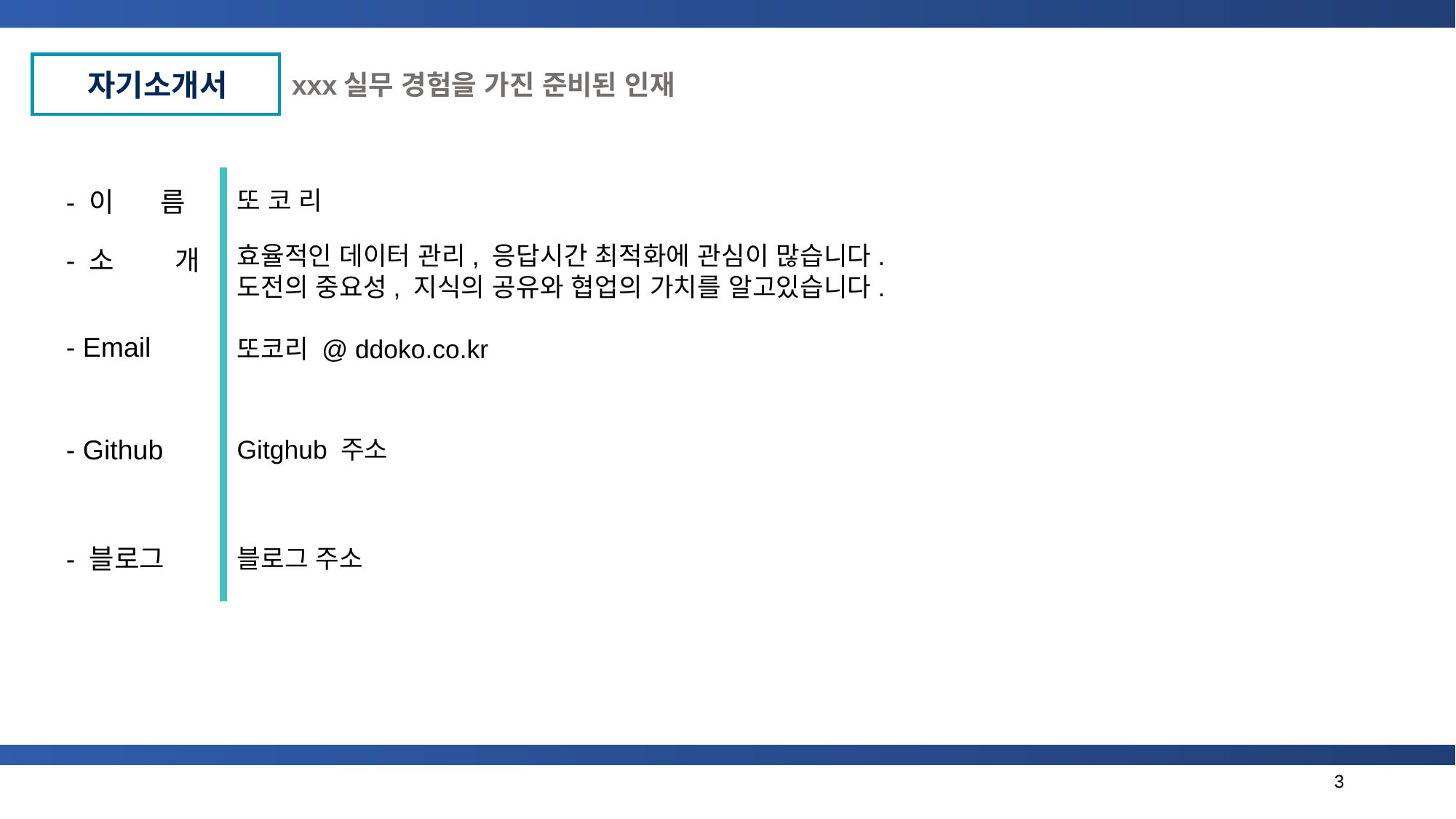

xxx실무 경험을 가진 준비된 인재
자기소개서
- 이      름
또 코 리
효율적인 데이터 관리, 응답시간 최적화에 관심이 많습니다.
도전의 중요성, 지식의 공유와 협업의 가치를 알고있습니다.
- 소	개
또코리 @ ddoko.co.kr
- Email
- Github
Gitghub 주소
- 블로그
블로그 주소
3